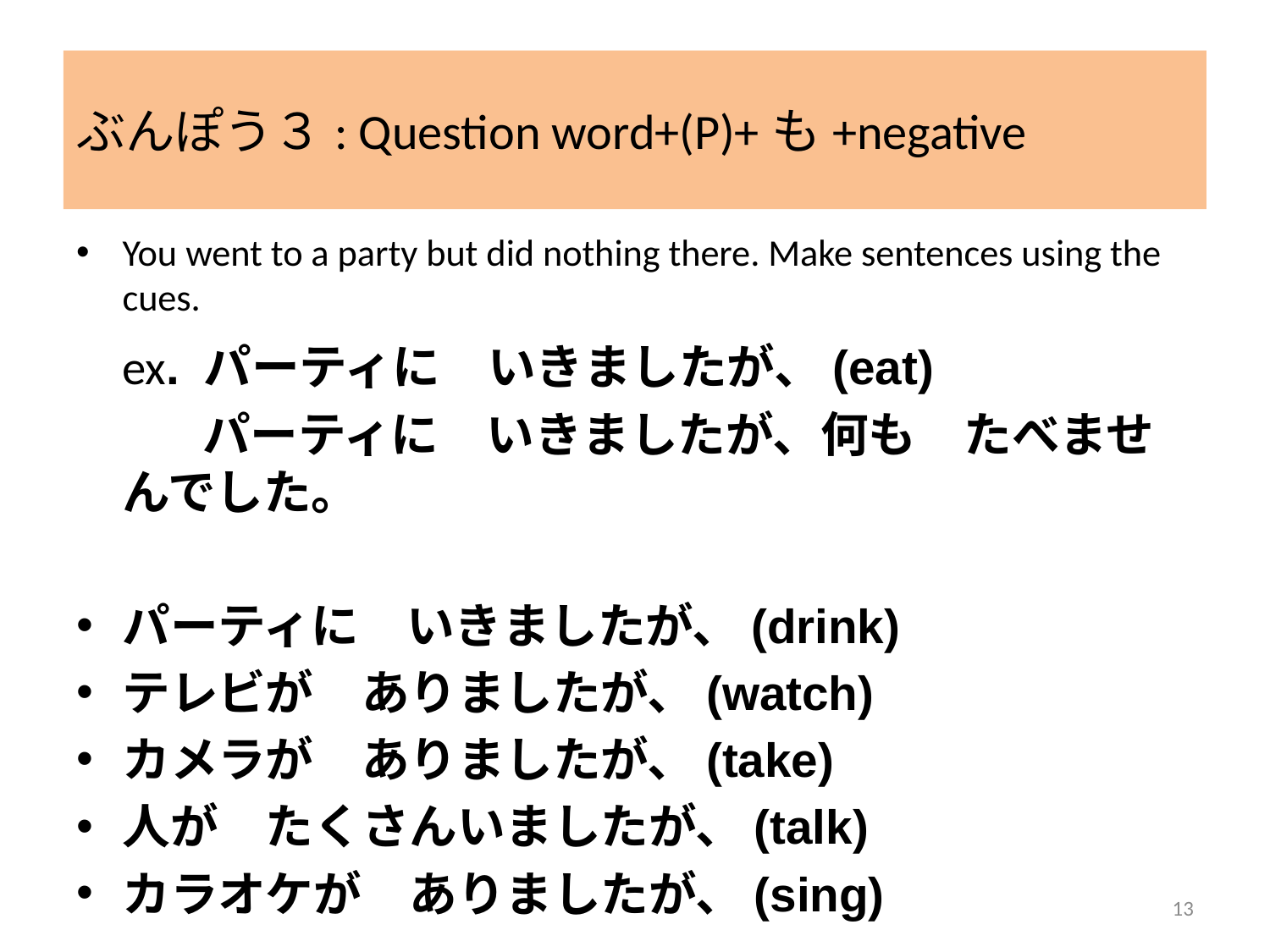

ぶんぽう３: Question word+(P)+も+negative
You went to a party but did nothing there. Make sentences using the cues.
	ex. パーティに　いきましたが、(eat)
	　   パーティに　いきましたが、何も　たべませんでした。

パーティに　いきましたが、(drink)
テレビが　ありましたが、(watch)
カメラが　ありましたが、(take)
人が　たくさんいましたが、(talk)
カラオケが　ありましたが、(sing)
13